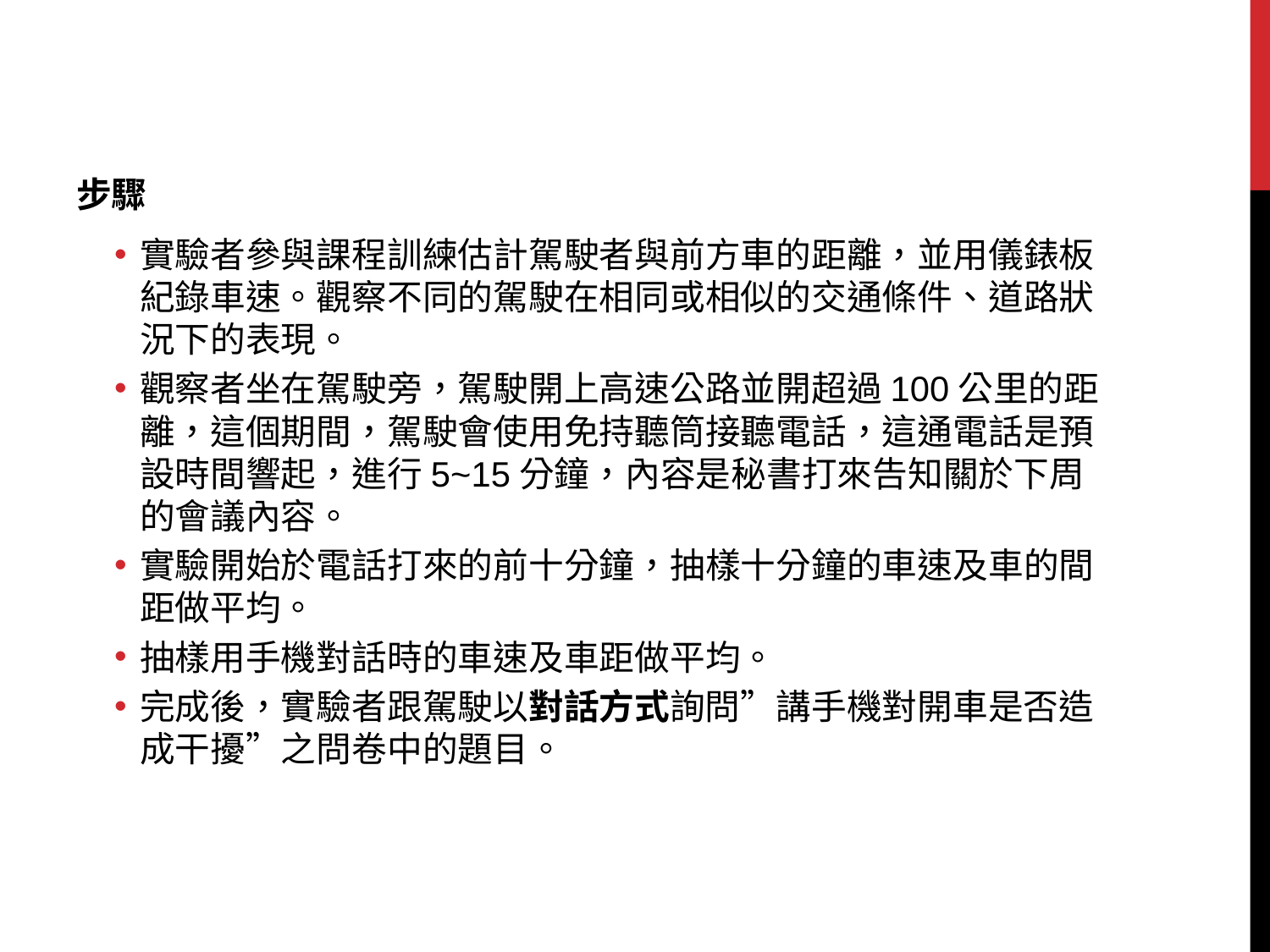

步驟
實驗者參與課程訓練估計駕駛者與前方車的距離，並用儀錶板紀錄車速。觀察不同的駕駛在相同或相似的交通條件、道路狀況下的表現。
觀察者坐在駕駛旁，駕駛開上高速公路並開超過100公里的距離，這個期間，駕駛會使用免持聽筒接聽電話，這通電話是預設時間響起，進行5~15分鐘，內容是秘書打來告知關於下周的會議內容。
實驗開始於電話打來的前十分鐘，抽樣十分鐘的車速及車的間距做平均。
抽樣用手機對話時的車速及車距做平均。
完成後，實驗者跟駕駛以對話方式詢問”講手機對開車是否造成干擾”之問卷中的題目。